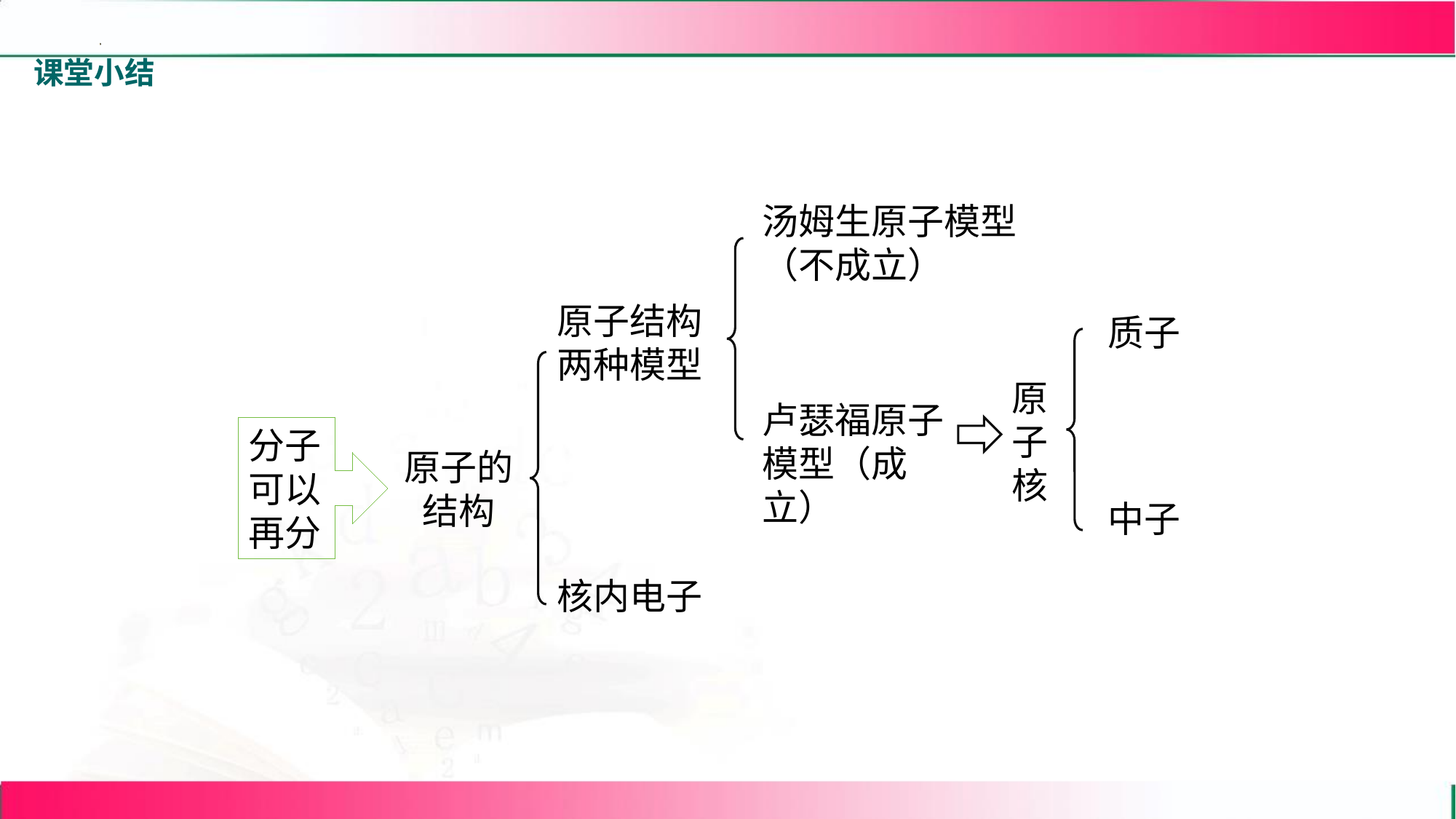

课堂小结
汤姆生原子模型
（不成立）

原子结构两种模型
质子

原子核
卢瑟福原子模型（成立）
分子可以再分

原子的结构
中子
核内电子